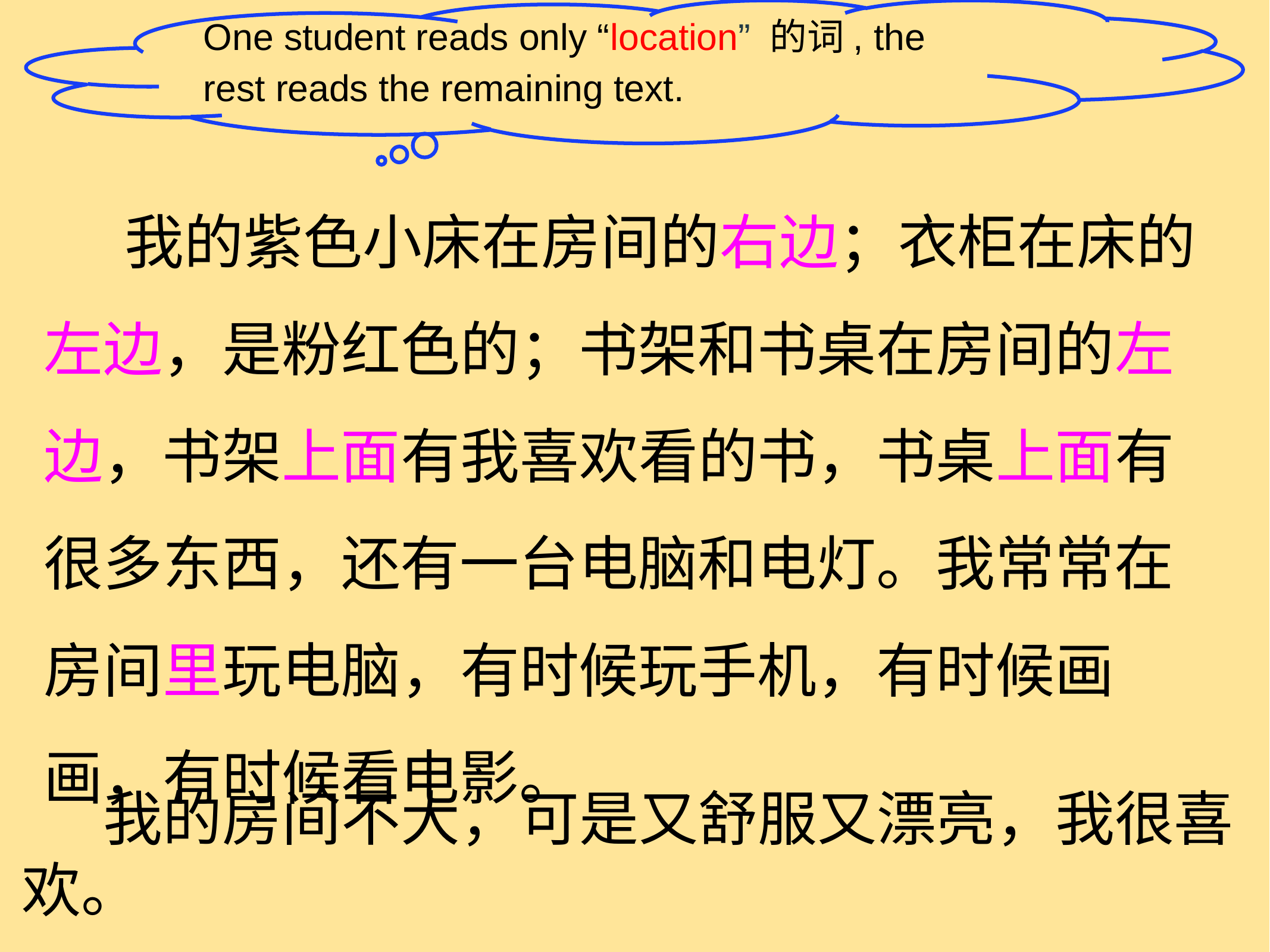

One student reads only “location” 的词, the rest reads the remaining text.

     我的紫色小床在房间的右边；衣柜在床的左边，是粉红色的；书架和书桌在房间的左边，书架上面有我喜欢看的书，书桌上面有很多东西，还有一台电脑和电灯。我常常在房间里玩电脑，有时候玩手机，有时候画画，有时候看电影。
     我的房间不大，可是又舒服又漂亮，我很喜欢。